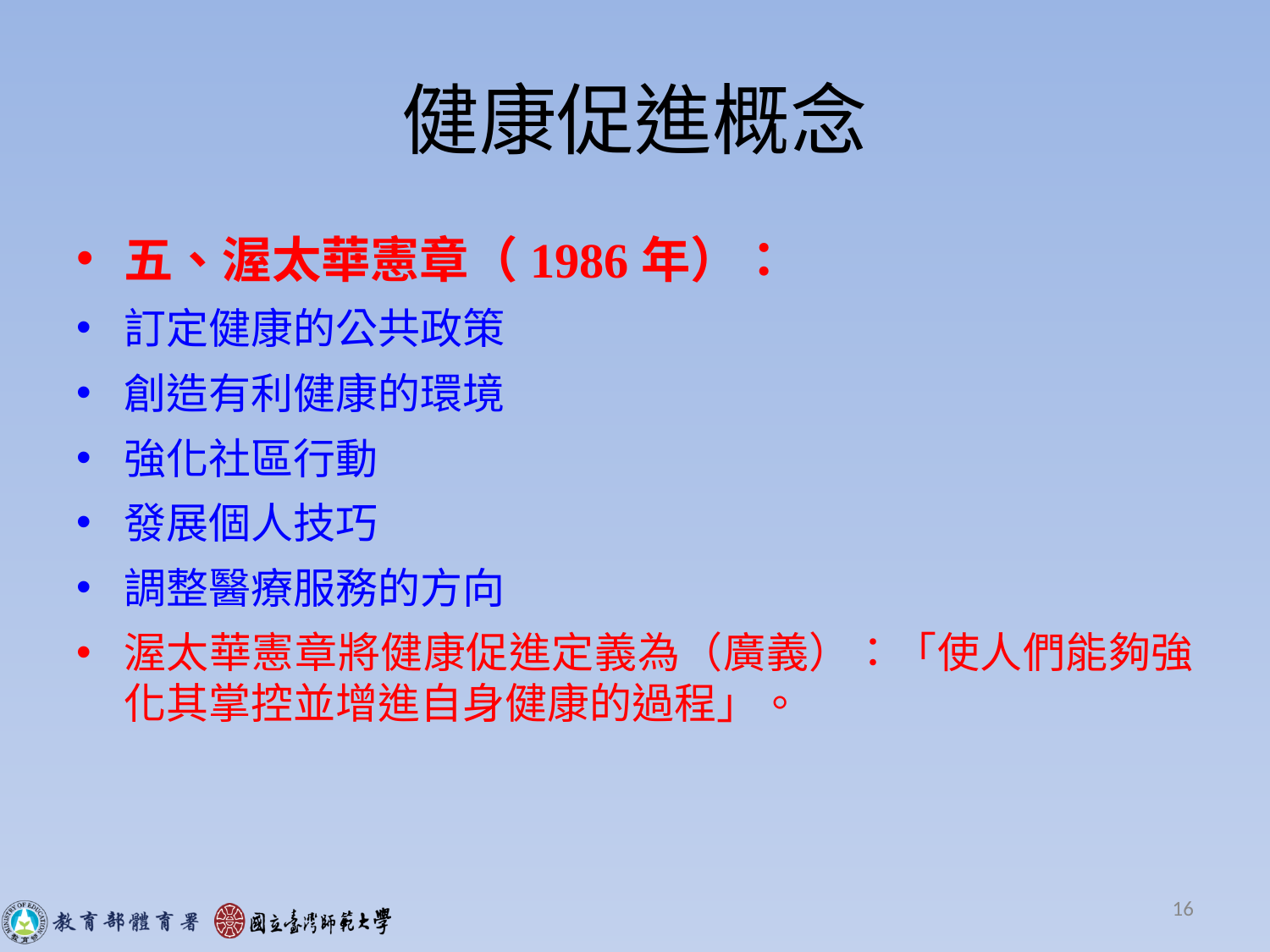

# 健康促進概念
五、渥太華憲章（1986年）：
訂定健康的公共政策
創造有利健康的環境
強化社區行動
發展個人技巧
調整醫療服務的方向
渥太華憲章將健康促進定義為（廣義）：「使人們能夠強化其掌控並增進自身健康的過程」。
16